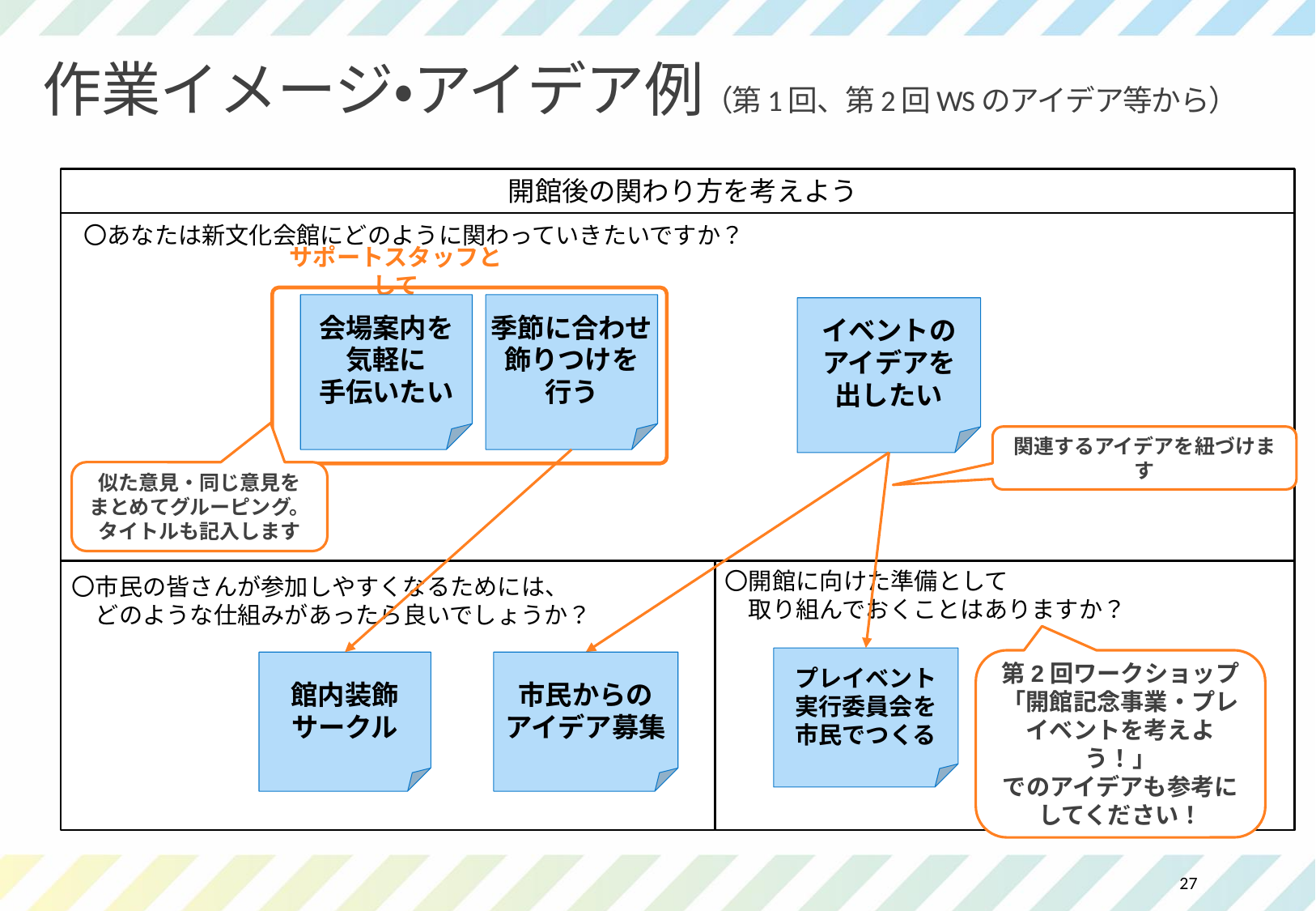

# 作業イメージ・アイデア例（第1回、第2回WSのアイデア等から）

開館後の関わり方を考えよう
〇あなたは新文化会館にどのように関わっていきたいですか？
〇市民の皆さんが参加しやすくなるためには、
　どのような仕組みがあったら良いでしょうか？
サポートスタッフとして

会場案内を
気軽に
手伝いたい
季節に合わせ
飾りつけを
行う
イベントの
アイデアを
出したい
関連するアイデアを紐づけます
似た意見・同じ意見を
まとめてグルーピング。
タイトルも記入します
〇開館に向けた準備として
　取り組んでおくことはありますか？

プレイベント
実行委員会を
市民でつくる
第2回ワークショップ
「開館記念事業・プレ
イベントを考えよう！」
でのアイデアも参考に
してください！
市民からの
アイデア募集
館内装飾サークル
27